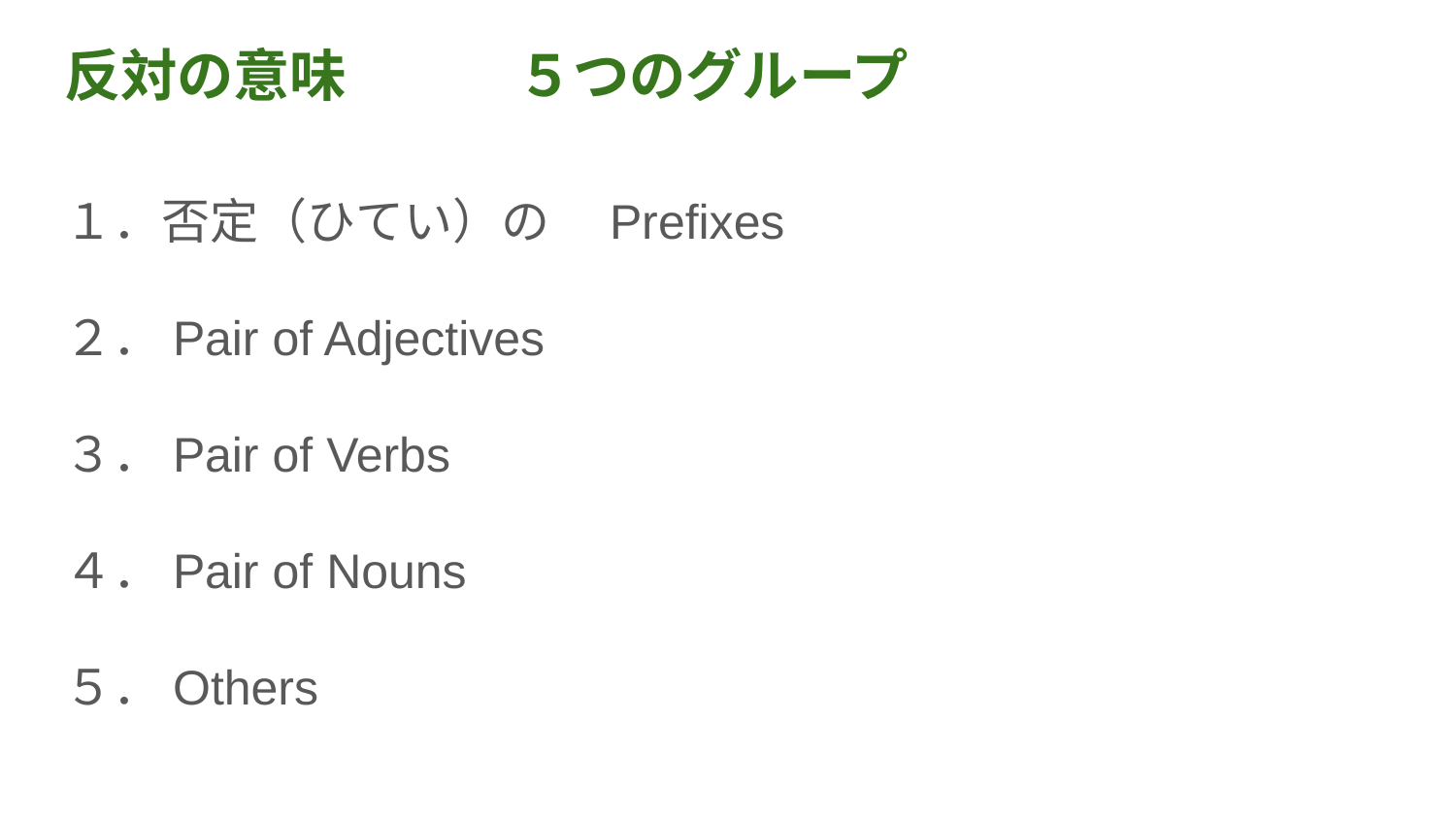

# 反対の意味　　　５つのグループ
１．否定（ひてい）の　Prefixes

２．Pair of Adjectives

３．Pair of Verbs

４．Pair of Nouns

５．Others